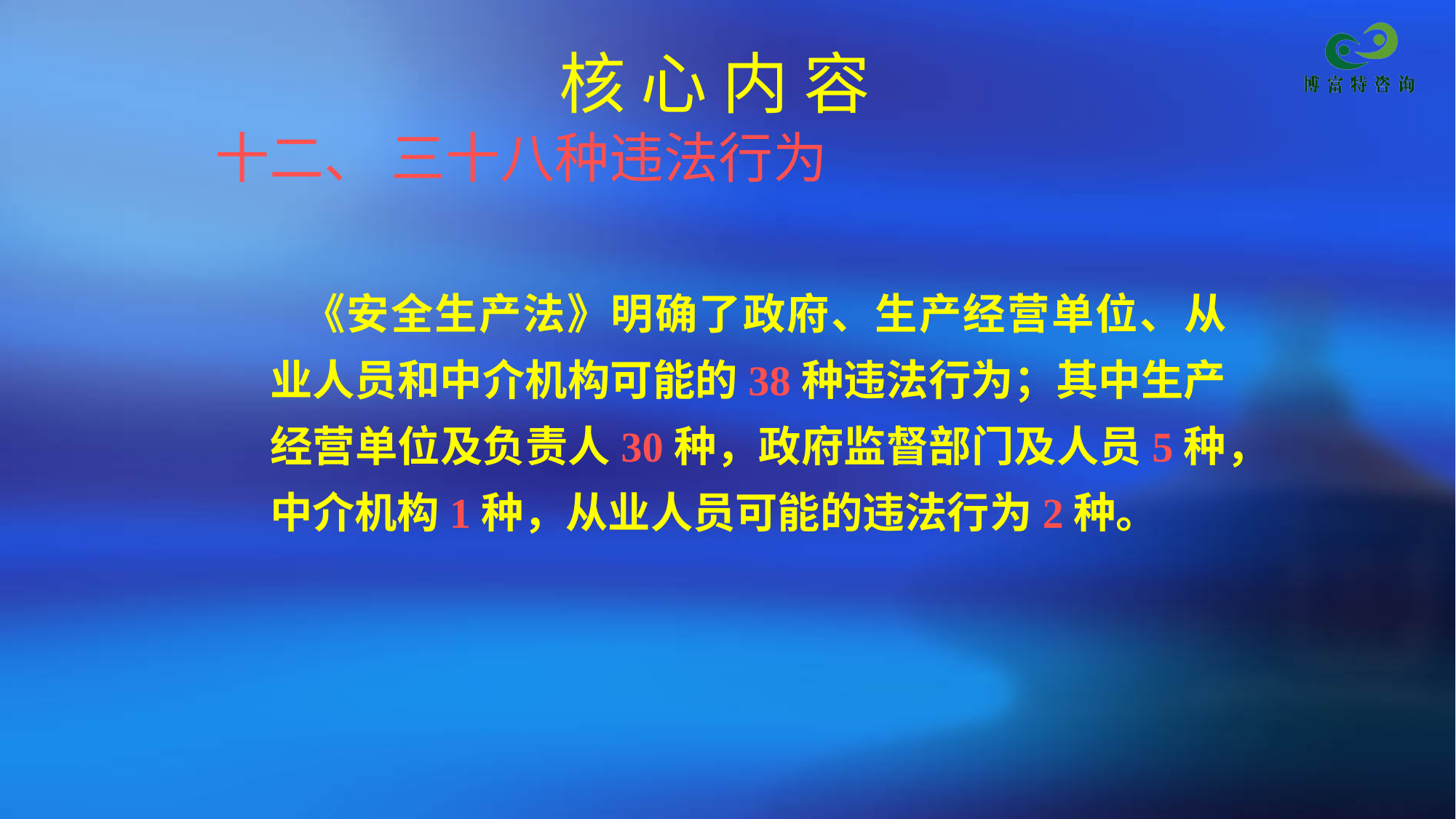

核 心 内 容
 十二、 三十八种违法行为
   
  《安全生产法》明确了政府、生产经营单位、从业人员和中介机构可能的38种违法行为；其中生产经营单位及负责人30种，政府监督部门及人员5种，中介机构1种，从业人员可能的违法行为2种。